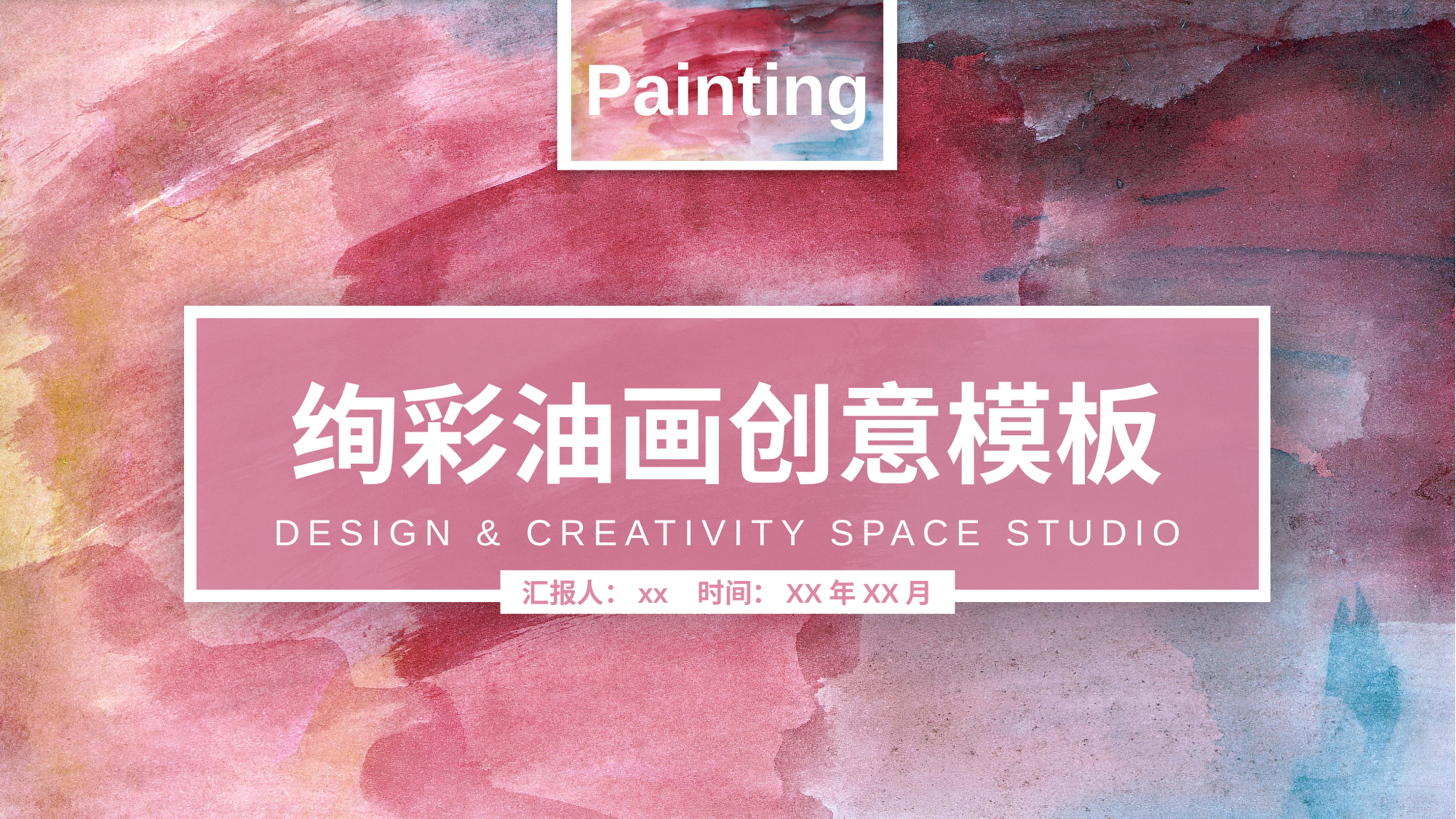

Painting

绚彩油画创意模板
DESIGN & CREATIVITY SPACE STUDIO
汇报人：xx   时间：XX年XX月